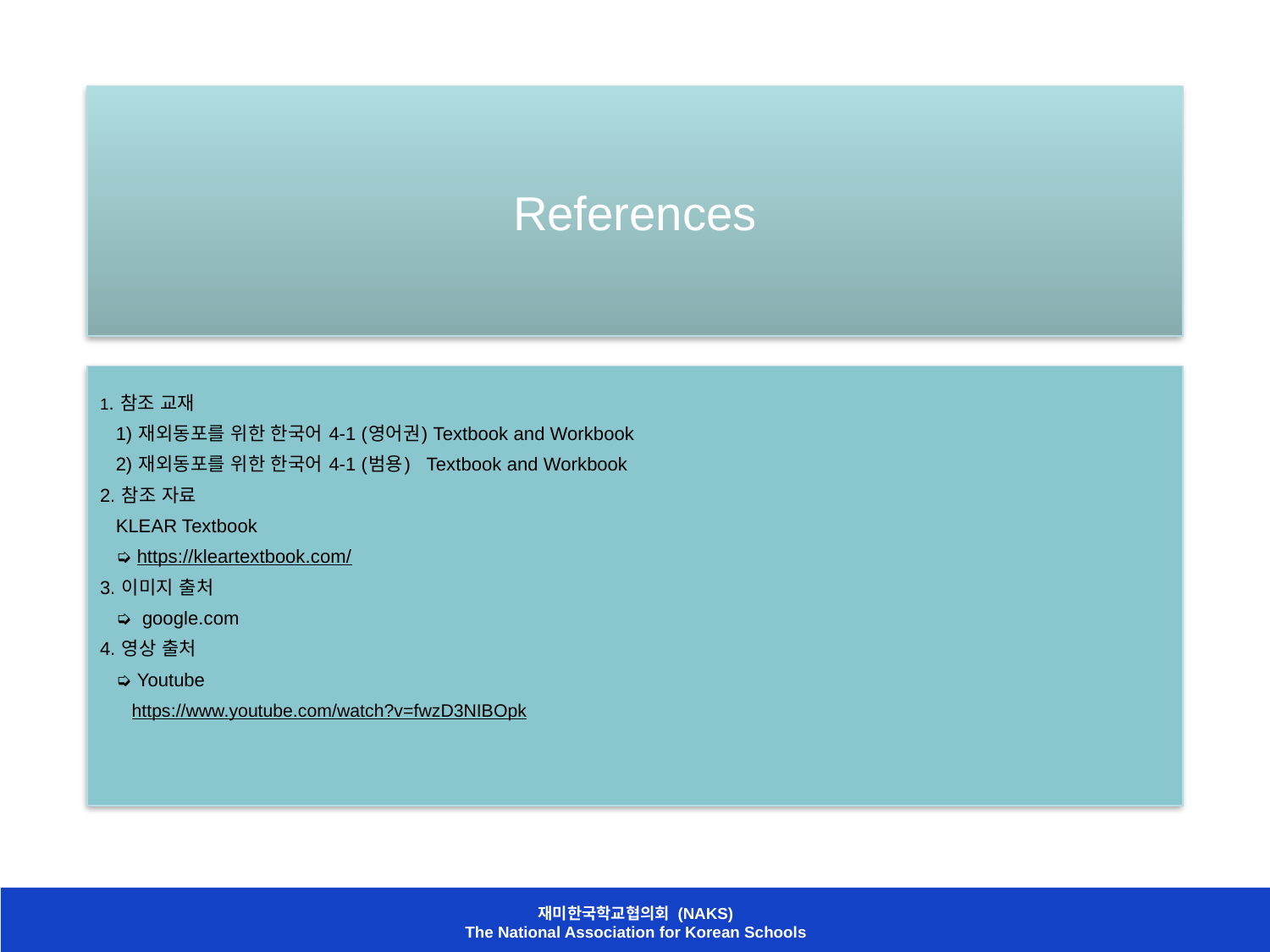

# References

1. 참조 교재
   1) 재외동포를 위한 한국어 4-1 (영어권) Textbook and Workbook
   2) 재외동포를 위한 한국어 4-1 (범용)   Textbook and Workbook
2. 참조 자료
   KLEAR Textbook
   ➭ https://kleartextbook.com/
3. 이미지 출처
   ➭  google.com
4. 영상 출처
   ➭ Youtube
      https://www.youtube.com/watch?v=fwzD3NIBOpk

재미한국학교협의회 (NAKS)
The National Association for Korean Schools